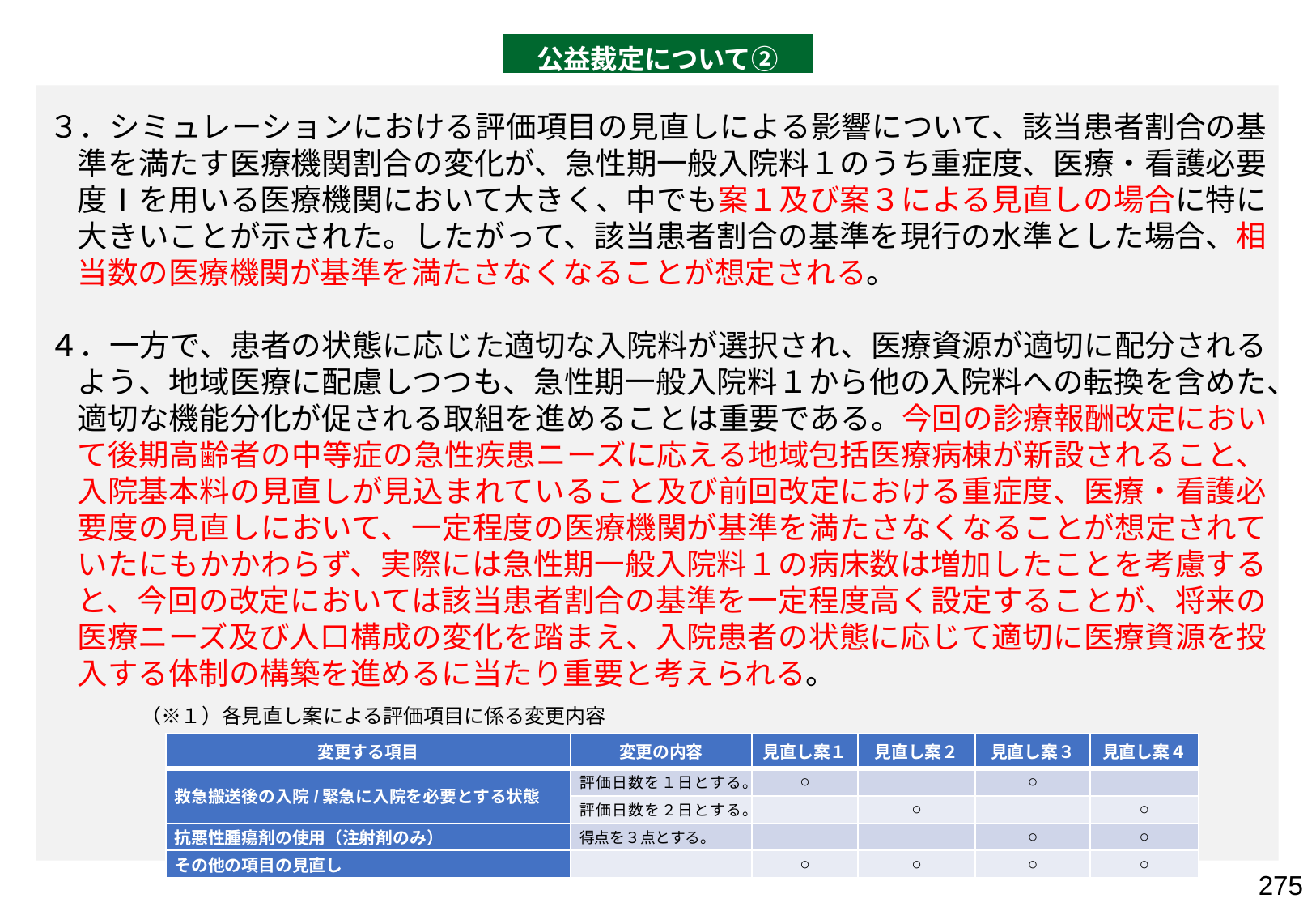

| 公益裁定について② |
| --- |

３．シミュレーションにおける評価項目の見直しによる影響について、該当患者割合の基準を満たす医療機関割合の変化が、急性期一般入院料１のうち重症度、医療・看護必要度Ⅰを用いる医療機関において大きく、中でも案１及び案３による見直しの場合に特に大きいことが示された。したがって、該当患者割合の基準を現行の水準とした場合、相当数の医療機関が基準を満たさなくなることが想定される。

４．一方で、患者の状態に応じた適切な入院料が選択され、医療資源が適切に配分されるよう、地域医療に配慮しつつも、急性期一般入院料１から他の入院料への転換を含めた、適切な機能分化が促される取組を進めることは重要である。今回の診療報酬改定において後期高齢者の中等症の急性疾患ニーズに応える地域包括医療病棟が新設されること、入院基本料の見直しが見込まれていること及び前回改定における重症度、医療・看護必要度の見直しにおいて、一定程度の医療機関が基準を満たさなくなることが想定されていたにもかかわらず、実際には急性期一般入院料１の病床数は増加したことを考慮すると、今回の改定においては該当患者割合の基準を一定程度高く設定することが、将来の医療ニーズ及び人口構成の変化を踏まえ、入院患者の状態に応じて適切に医療資源を投入する体制の構築を進めるに当たり重要と考えられる。

（※１）各見直し案による評価項目に係る変更内容
| 変更する項目 | 変更の内容 | 見直し案１ | 見直し案２ | 見直し案３ | 見直し案４ |
| --- | --- | --- | --- | --- | --- |
| 救急搬送後の入院/緊急に入院を必要とする状態 | 評価日数を１日とする。 | ○ |  | ○ |  |
|  | 評価日数を２日とする。 |  | ○ |  | ○ |
| 抗悪性腫瘍剤の使用（注射剤のみ） | 得点を３点とする。 |  |  | ○ | ○ |
| その他の項目の見直し |  | ○ | ○ | ○ | ○ |
275